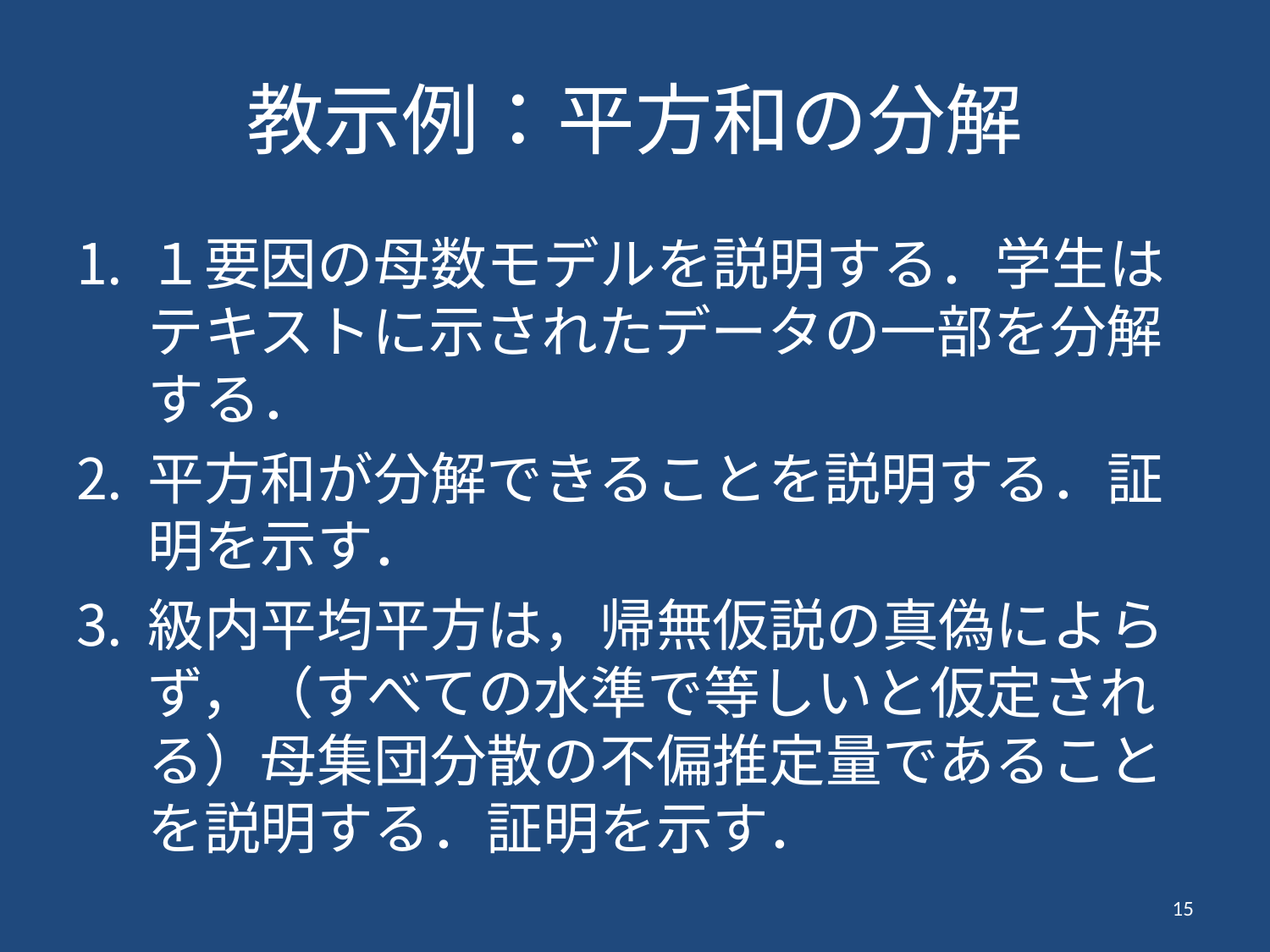

# 教示例：平方和の分解
１要因の母数モデルを説明する．学生はテキストに示されたデータの一部を分解する．
平方和が分解できることを説明する．証明を示す．
級内平均平方は，帰無仮説の真偽によらず，（すべての水準で等しいと仮定される）母集団分散の不偏推定量であることを説明する．証明を示す．
15